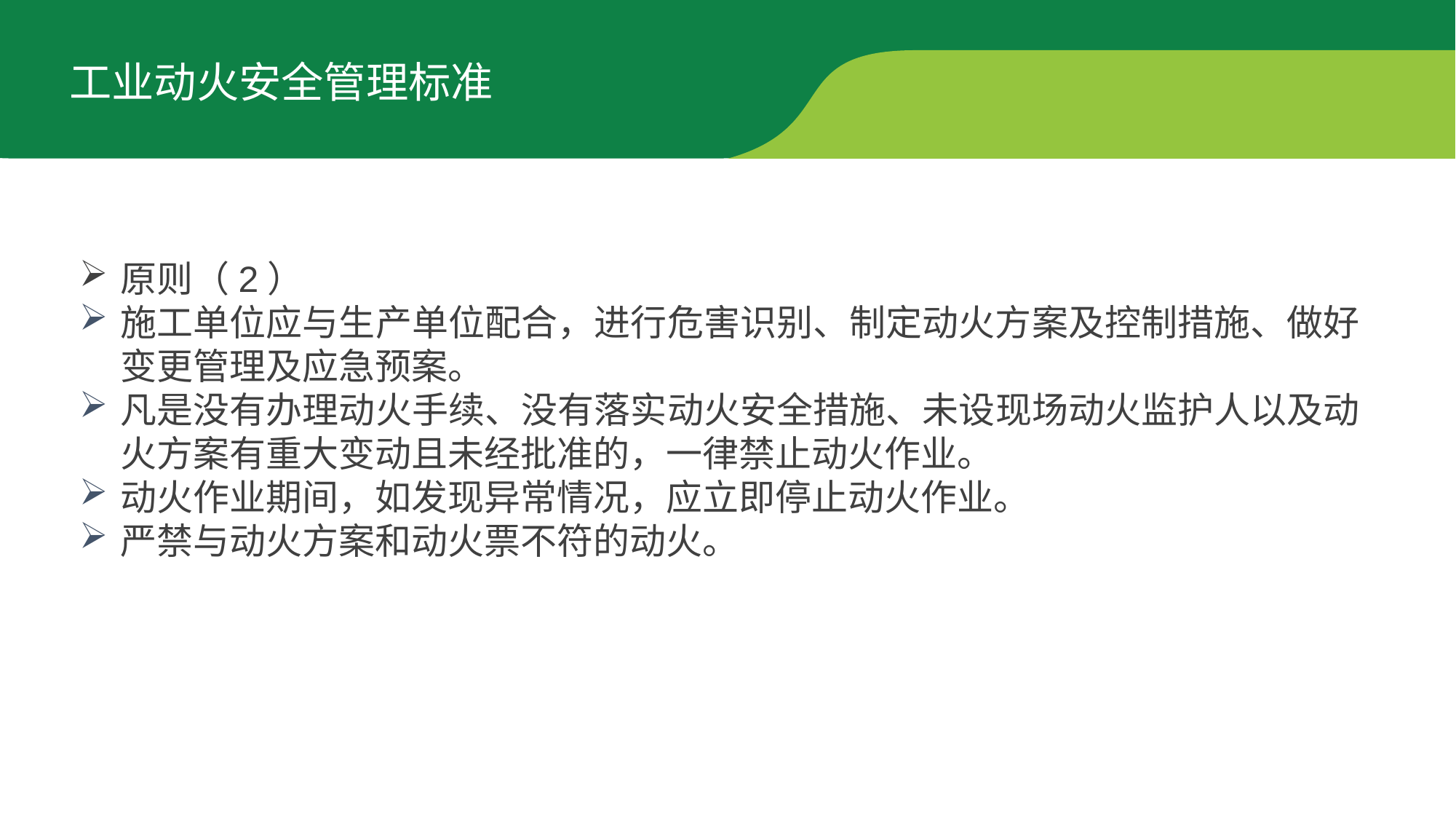

工业动火安全管理标准

原则（2）
施工单位应与生产单位配合，进行危害识别、制定动火方案及控制措施、做好变更管理及应急预案。
凡是没有办理动火手续、没有落实动火安全措施、未设现场动火监护人以及动火方案有重大变动且未经批准的，一律禁止动火作业。
动火作业期间，如发现异常情况，应立即停止动火作业。
严禁与动火方案和动火票不符的动火。